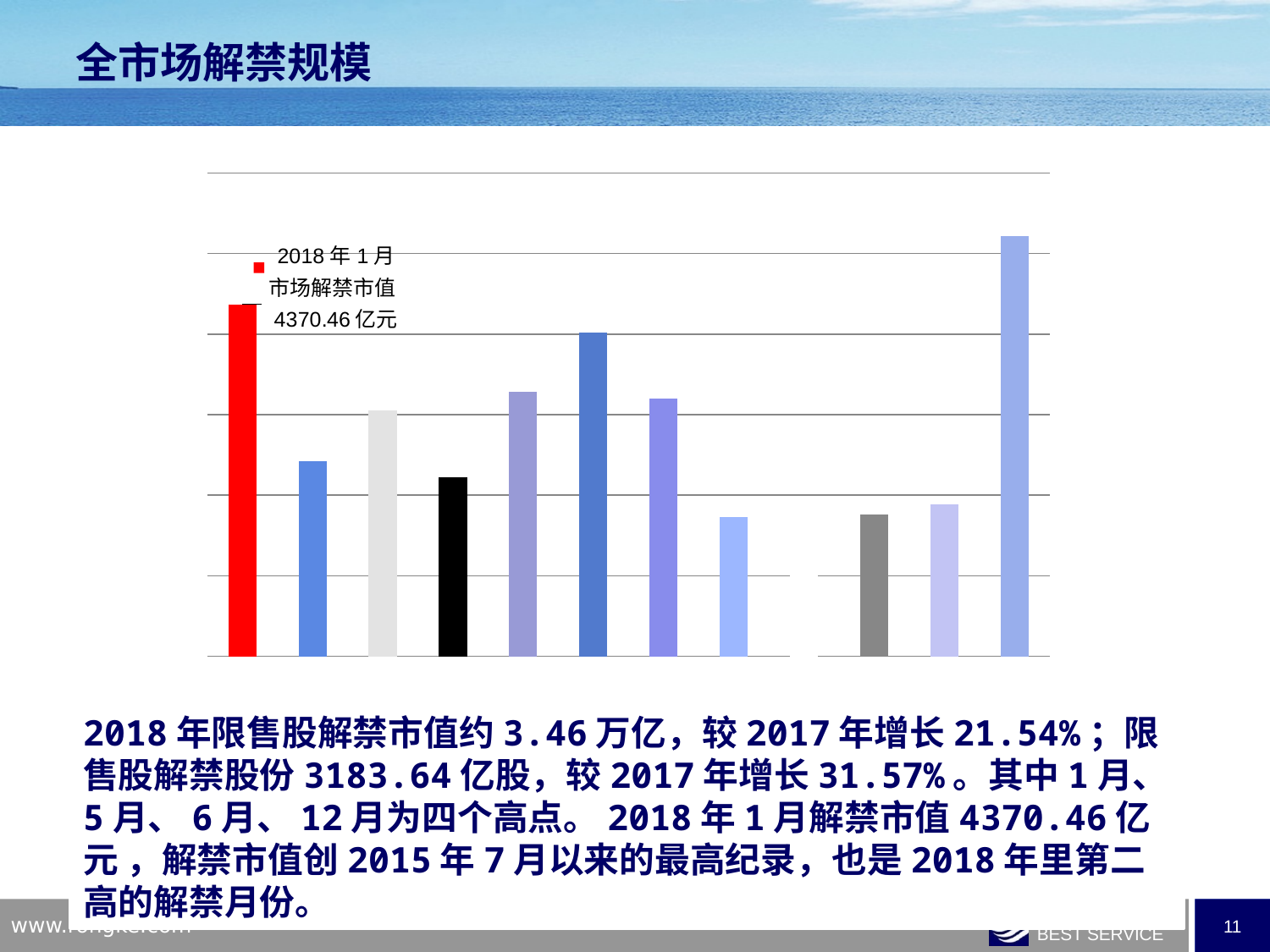

全市场解禁规模

### Chart

| Category |  |
|---|---|
| 43101 | 4370.466179000001 |
| 43132 | 2422.3716600000002 |
| 43160 | 3055.982741 |
| 43191 | 2221.7106849999996 |
| 43221 | 3282.8612380000004 |
| 43252 | 4014.983051 |
| 43282 | 3203.0728889999996 |
| 43313 | 1732.2452680000001 |
| 43344 | 1400.8673199999998 |
| 43374 | 1765.1502449999998 |
| 43405 | 1890.300854 |
| 43435 | 5221.79463 |
2018年限售股解禁市值约3.46万亿，较2017年增长21.54%；限售股解禁股份3183.64亿股，较2017年增长31.57%。其中1月、5月、6月、12月为四个高点。2018年1月解禁市值4370.46亿元 ，解禁市值创2015年7月以来的最高纪录，也是2018年里第二高的解禁月份。